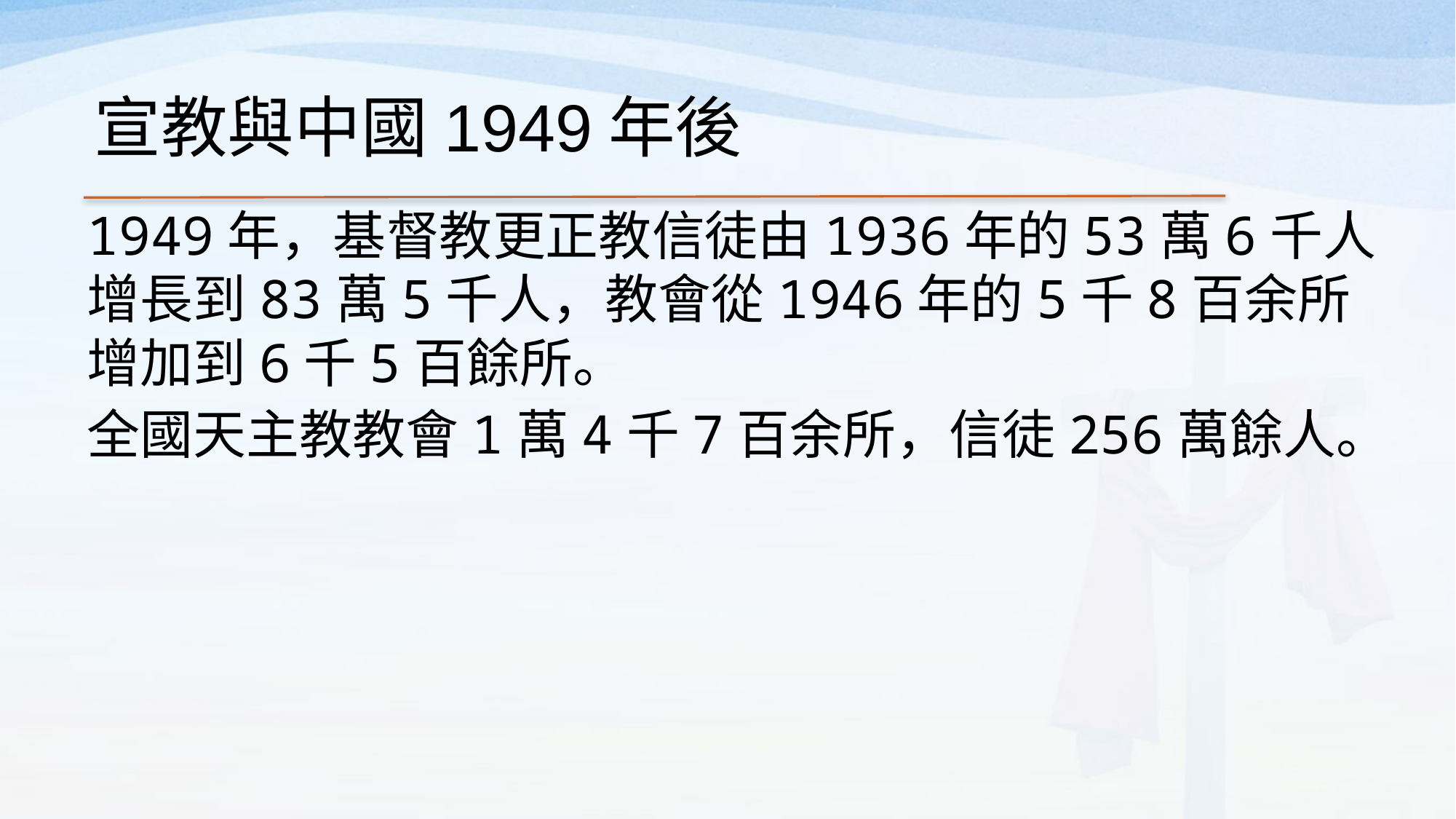

宣教與中國1949年後

1949年，基督教更正教信徒由1936年的53萬6千人增長到83萬5千人，教會從1946年的5千8百余所增加到6千5百餘所。
全國天主教教會1萬4千7百余所，信徒256萬餘人。